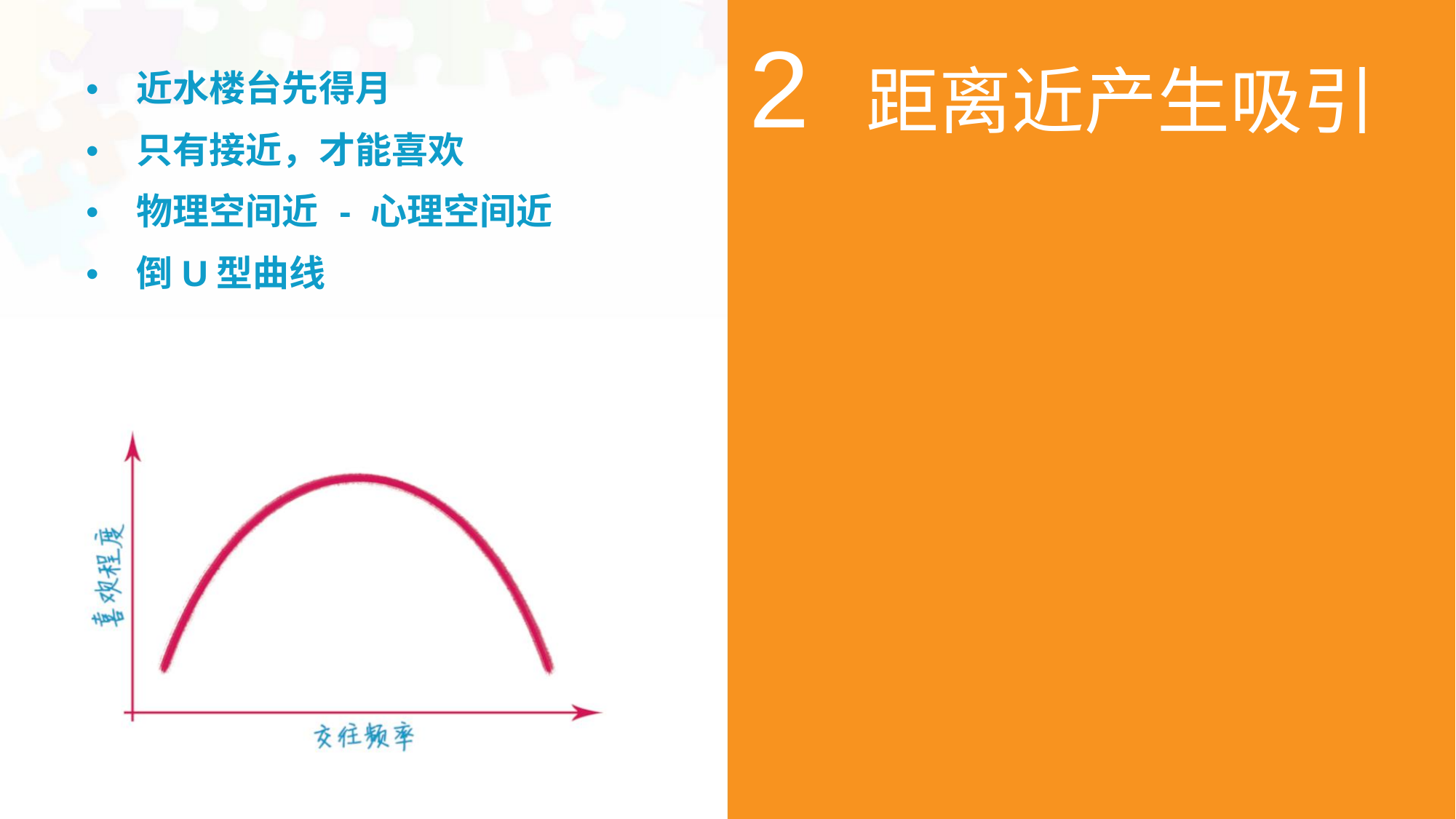

2 距离近产生吸引
• 近水楼台先得月
• 只有接近，才能喜欢
• 物理空间近 - 心理空间近
• 倒U型曲线